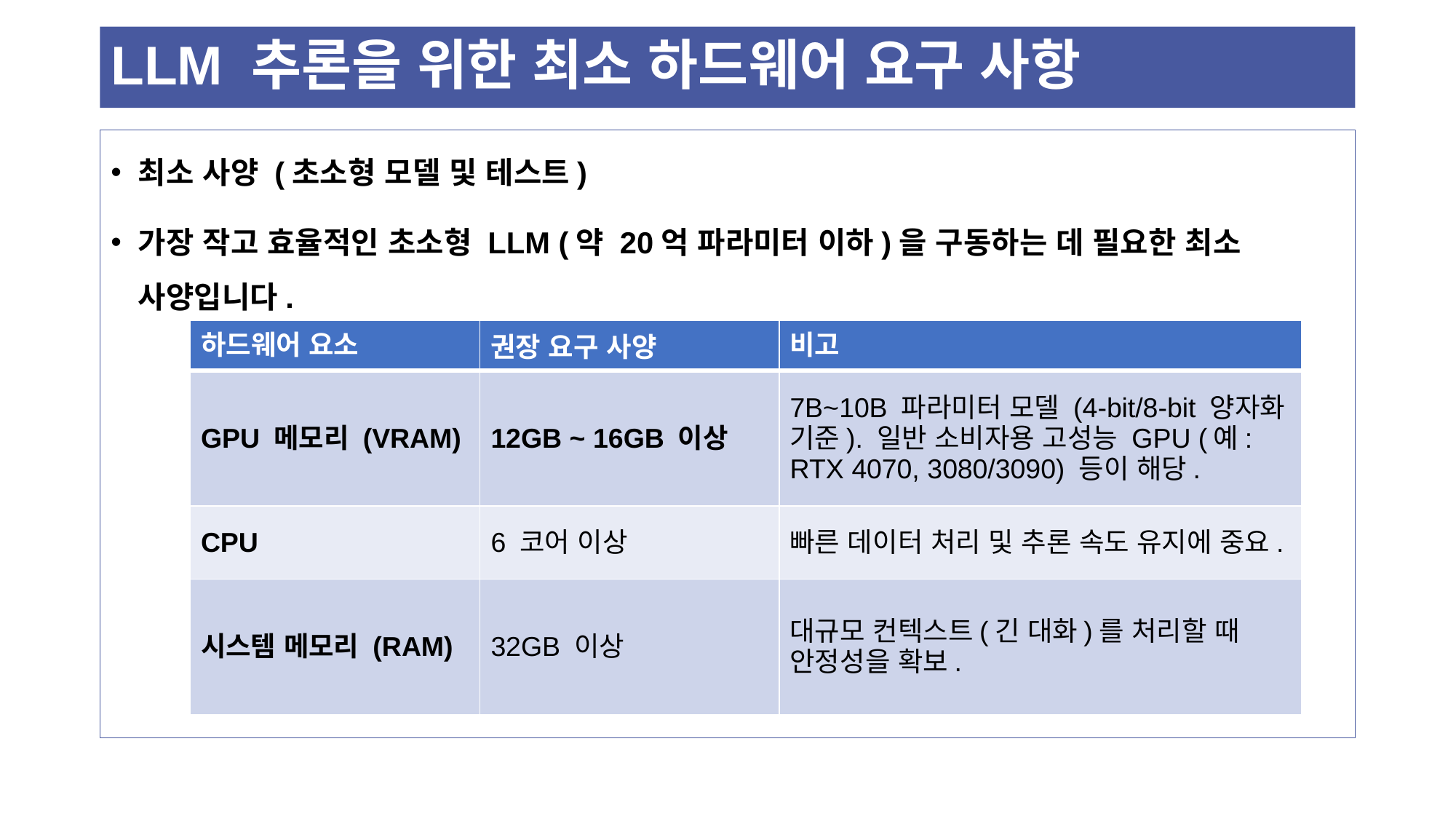

# LLM 추론을 위한 최소 하드웨어 요구 사항
최소 사양 (초소형 모델 및 테스트)
가장 작고 효율적인 초소형 LLM (약 20억 파라미터 이하)을 구동하는 데 필요한 최소 사양입니다.

| 하드웨어 요소 | 권장 요구 사양 | 비고 |
| --- | --- | --- |
| GPU 메모리 (VRAM) | 12GB ~ 16GB 이상 | 7B~10B 파라미터 모델 (4-bit/8-bit 양자화 기준). 일반 소비자용 고성능 GPU (예: RTX 4070, 3080/3090) 등이 해당. |
| CPU | 6 코어 이상 | 빠른 데이터 처리 및 추론 속도 유지에 중요. |
| 시스템 메모리 (RAM) | 32GB 이상 | 대규모 컨텍스트(긴 대화)를 처리할 때 안정성을 확보. |